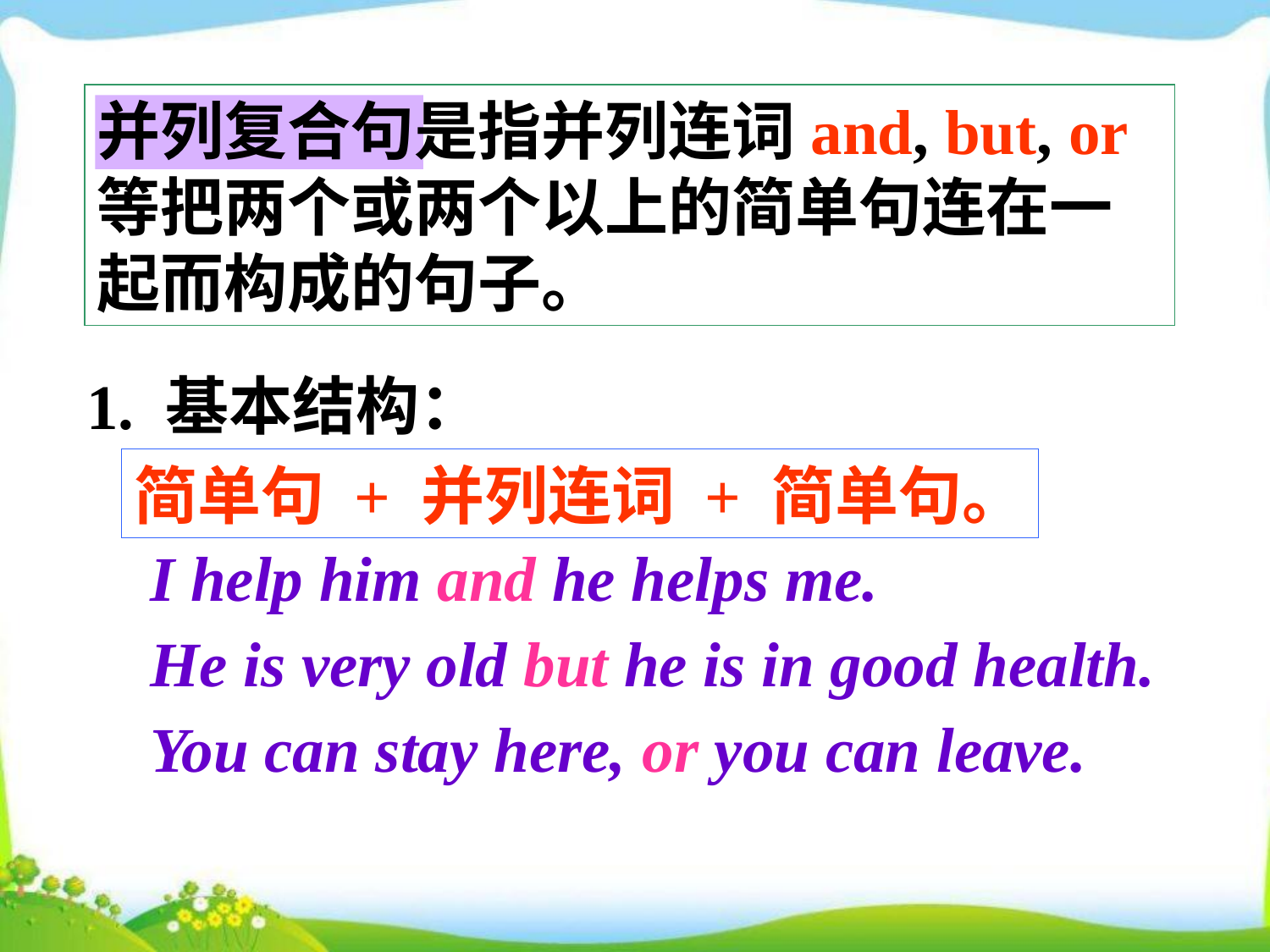

并列复合句是指并列连词and, but, or等把两个或两个以上的简单句连在一起而构成的句子。

1. 基本结构：

    I help him and he helps me.
    He is very old but he is in good health.
    You can stay here, or you can leave.
简单句 + 并列连词 + 简单句。